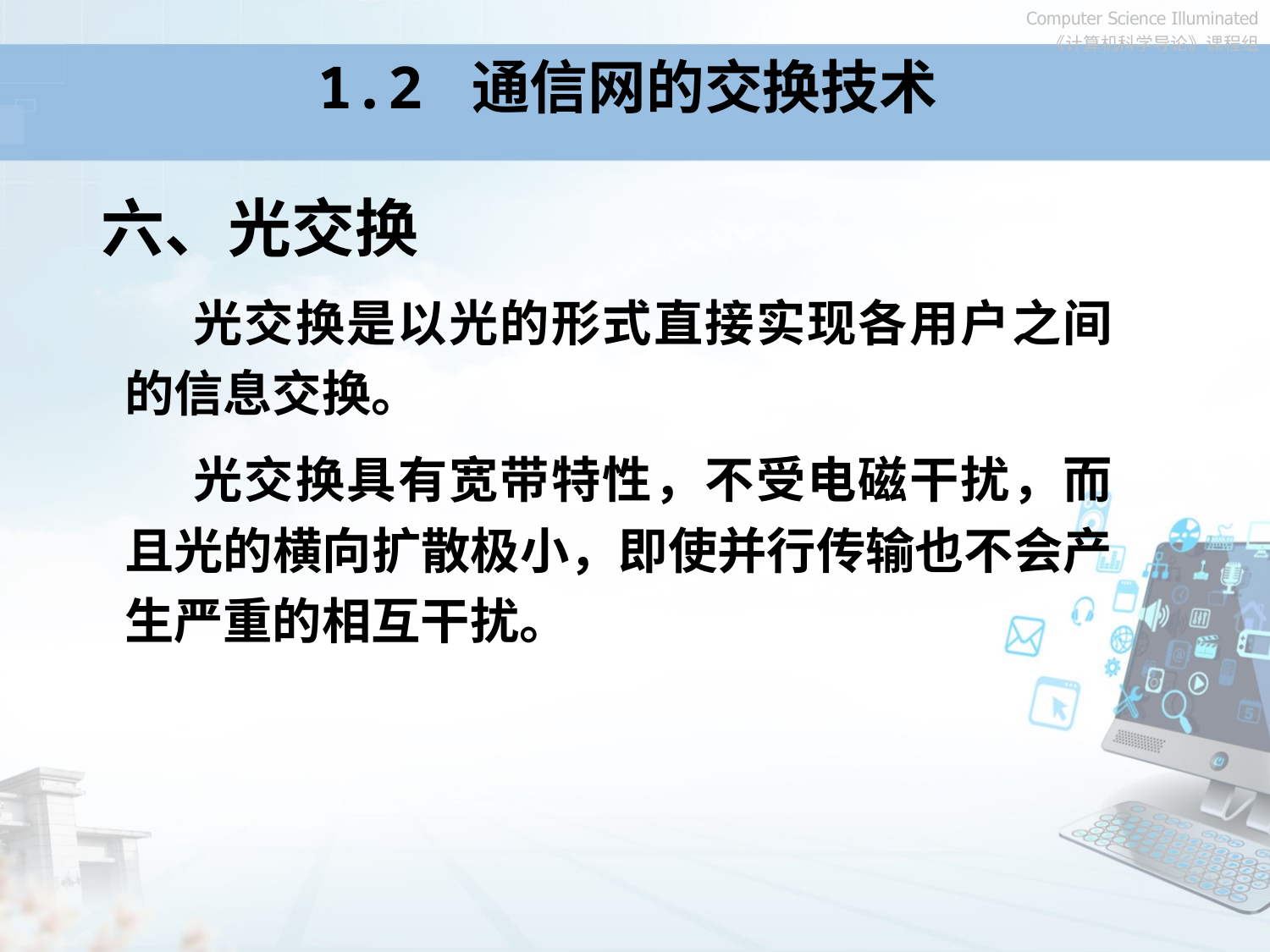

# 1.2 通信网的交换技术
六、光交换
      光交换是以光的形式直接实现各用户之间的信息交换。
      光交换具有宽带特性，不受电磁干扰，而且光的横向扩散极小，即使并行传输也不会产生严重的相互干扰。